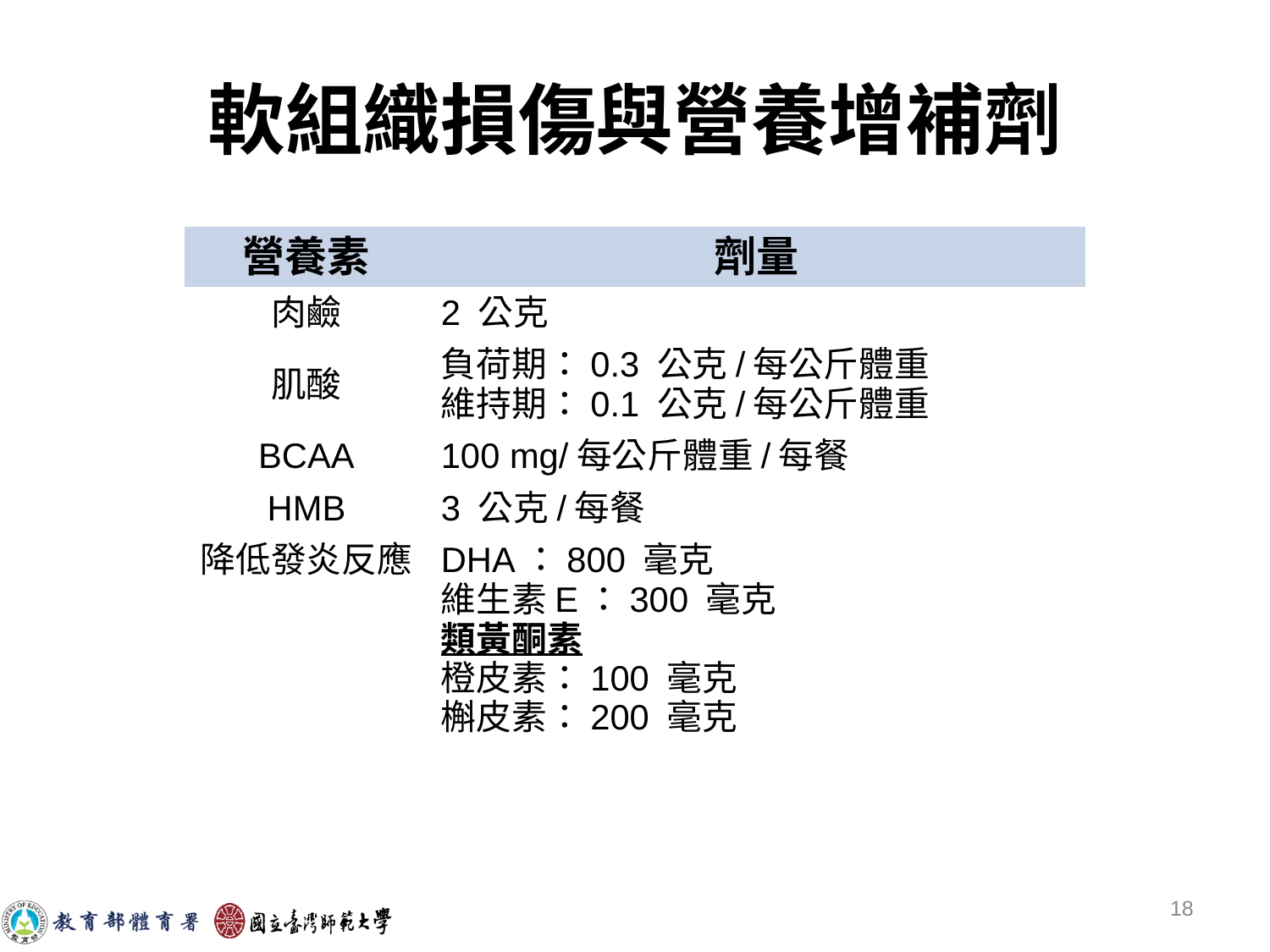

# 軟組織損傷與營養增補劑
| 營養素 | 劑量 |
| --- | --- |
| 肉鹼 | 2 公克 |
| 肌酸 | 負荷期：0.3 公克/每公斤體重 維持期：0.1 公克/每公斤體重 |
| BCAA | 100 mg/每公斤體重/每餐 |
| HMB | 3 公克/每餐 |
| 降低發炎反應 | DHA：800 毫克 維生素E：300 毫克 類黃酮素 橙皮素：100 毫克 槲皮素：200 毫克 |
18